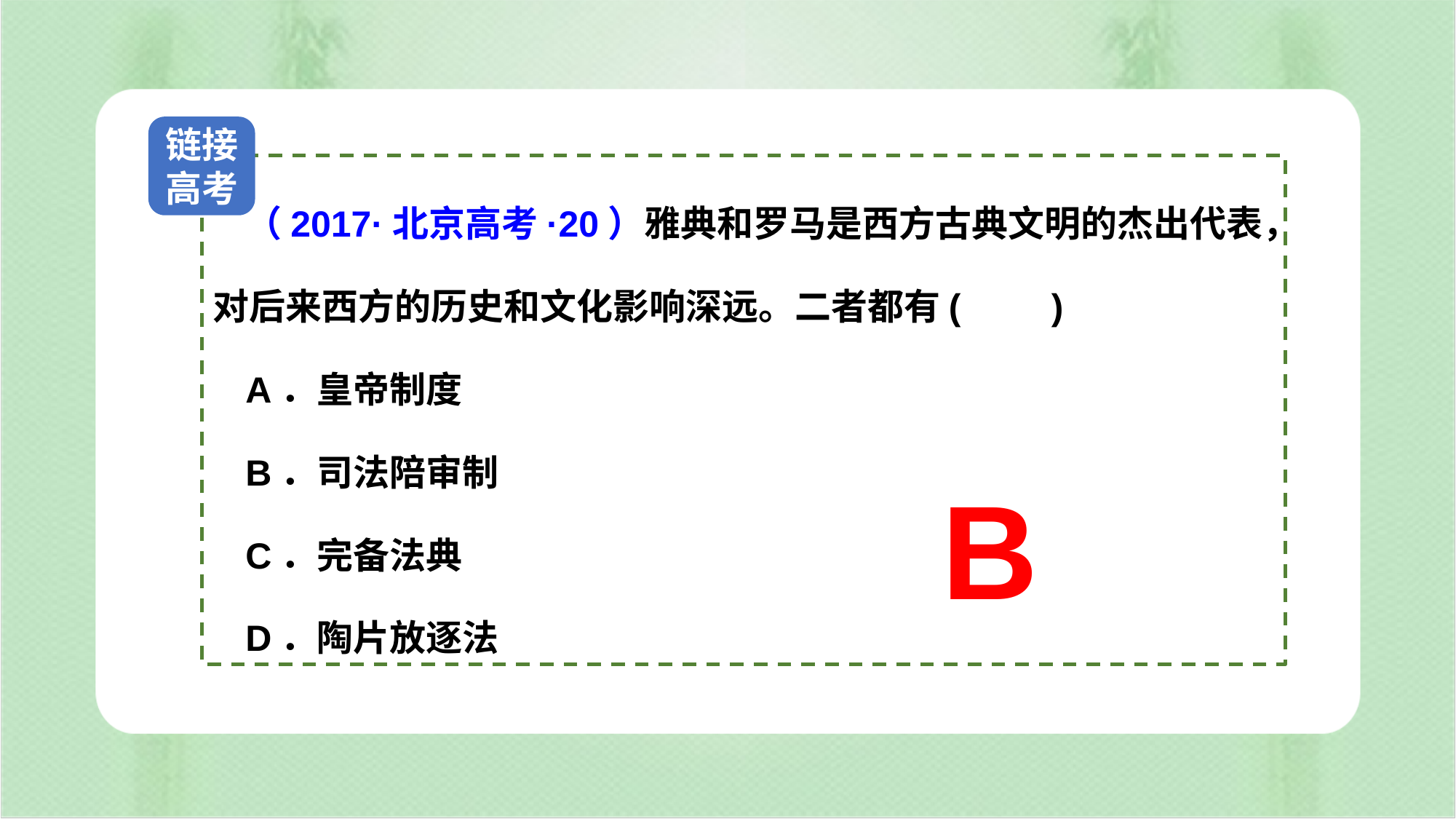

链接高考
（2017·北京高考·20）雅典和罗马是西方古典文明的杰出代表，对后来西方的历史和文化影响深远。二者都有(　　)
A．皇帝制度
B．司法陪审制
C．完备法典
D．陶片放逐法
B